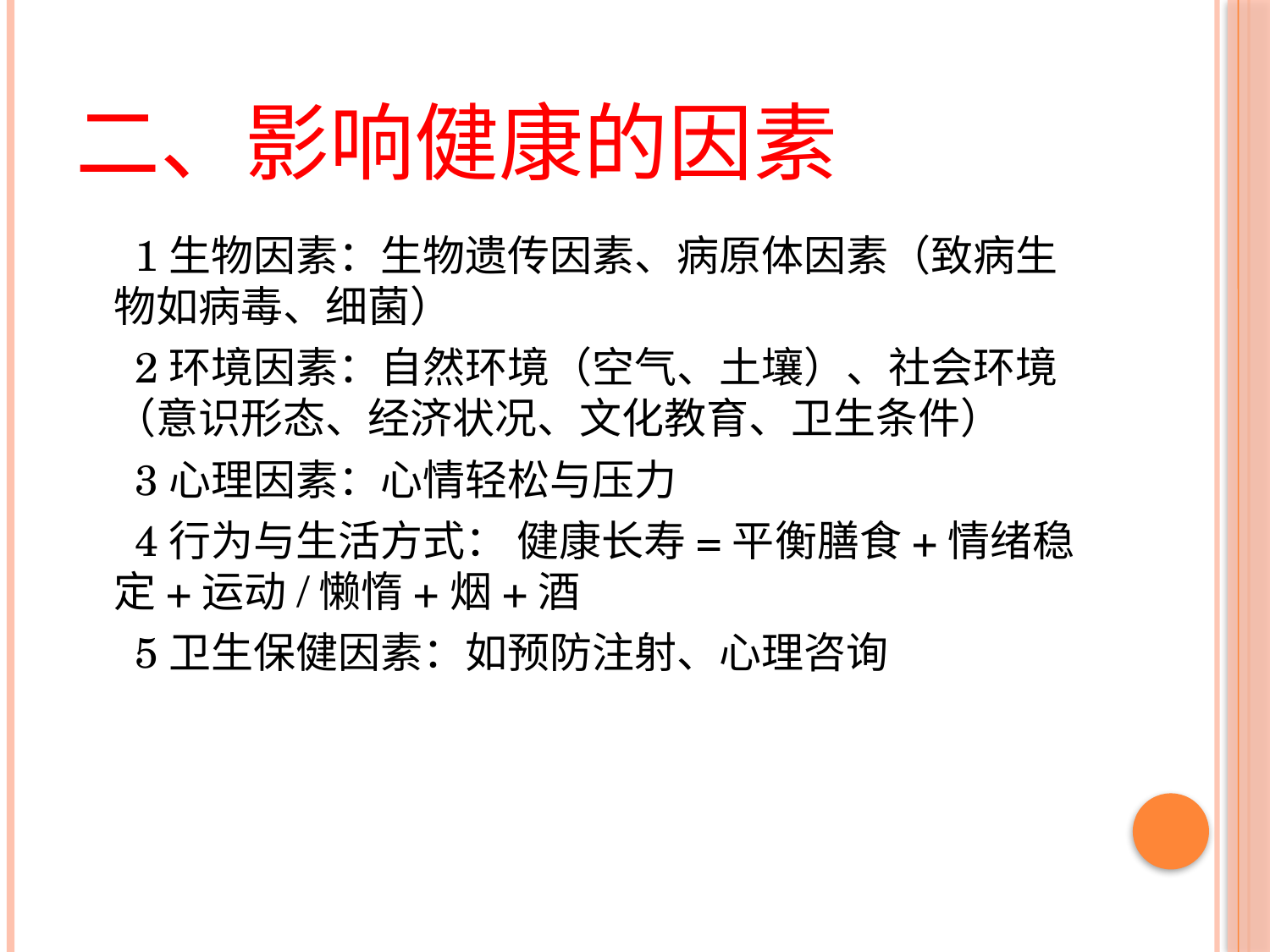

# 二、影响健康的因素
     1生物因素：生物遗传因素、病原体因素（致病生物如病毒、细菌）
     2环境因素：自然环境（空气、土壤）、社会环境（意识形态、经济状况、文化教育、卫生条件）
     3心理因素：心情轻松与压力
     4行为与生活方式： 健康长寿=平衡膳食+情绪稳定+运动/懒惰+烟+酒
     5卫生保健因素：如预防注射、心理咨询